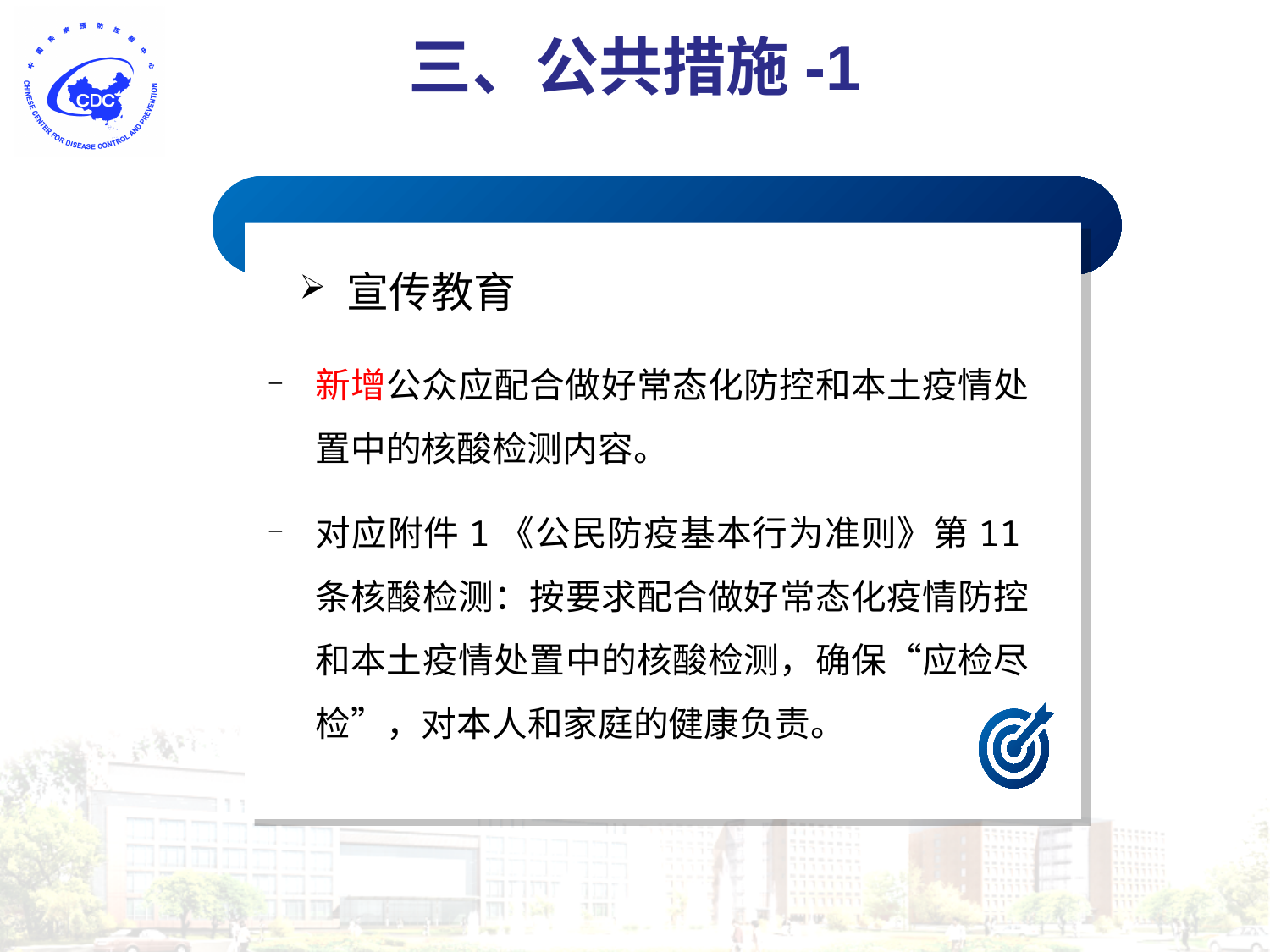

# 三、公共措施-1

宣传教育
新增公众应配合做好常态化防控和本土疫情处置中的核酸检测内容。
对应附件1《公民防疫基本行为准则》第11条核酸检测：按要求配合做好常态化疫情防控和本土疫情处置中的核酸检测，确保“应检尽检”，对本人和家庭的健康负责。